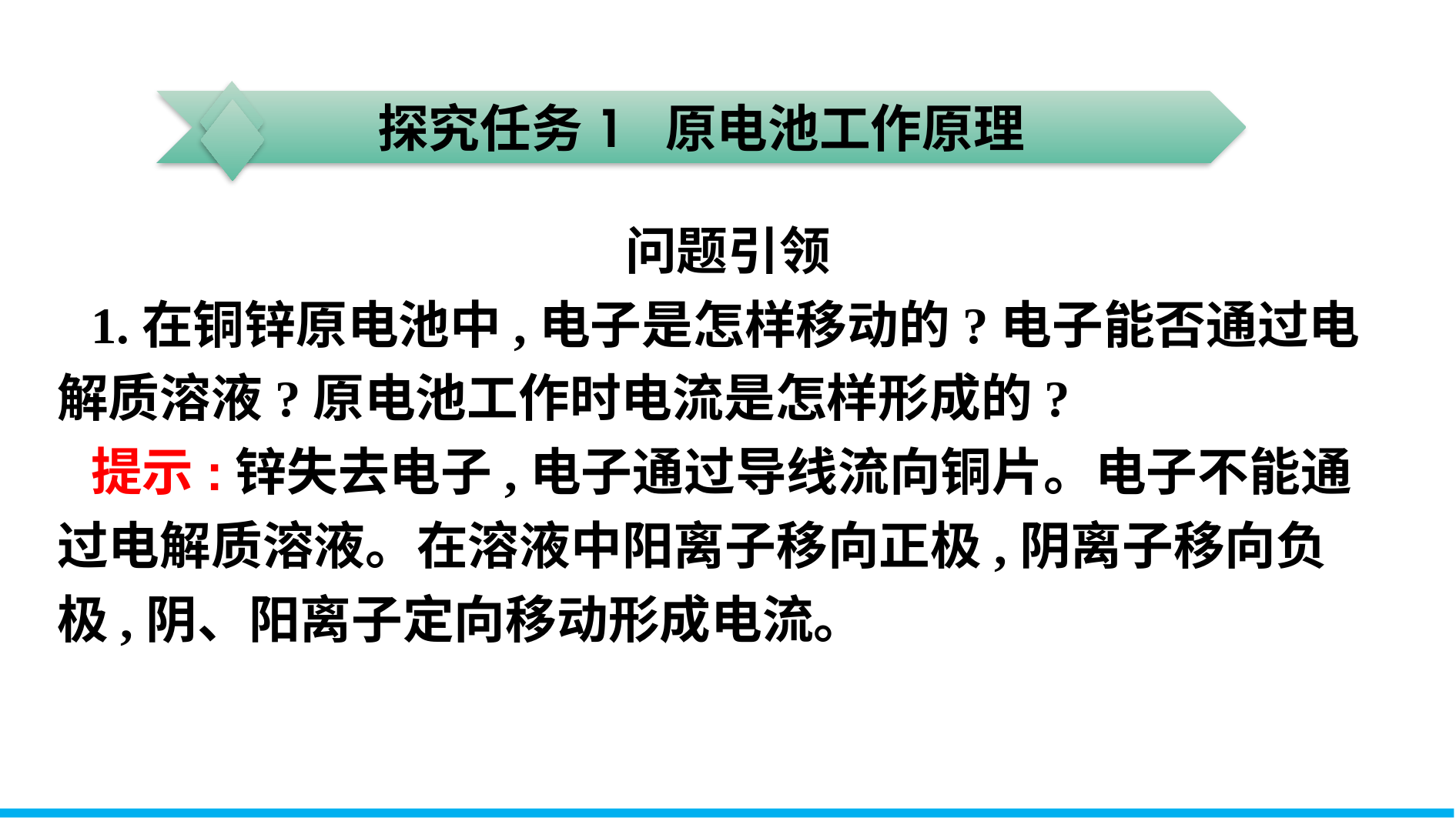

探究任务1  原电池工作原理
问题引领
1.在铜锌原电池中,电子是怎样移动的?电子能否通过电解质溶液?原电池工作时电流是怎样形成的?
提示:锌失去电子,电子通过导线流向铜片。电子不能通过电解质溶液。在溶液中阳离子移向正极,阴离子移向负极,阴、阳离子定向移动形成电流。